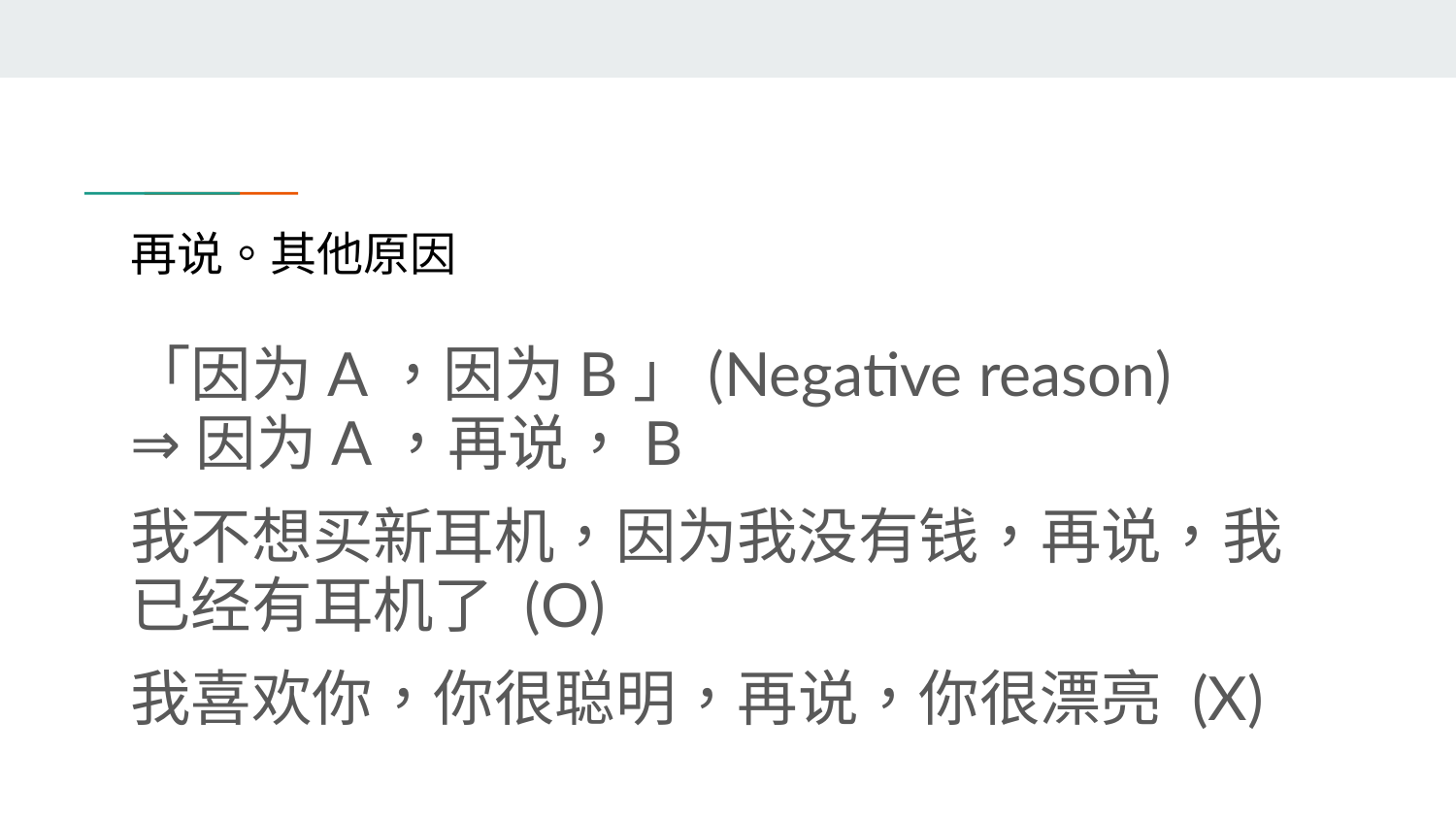

# 再说。其他原因
「因为A，因为B」(Negative reason)
⇒因为A，再说，B
我不想买新耳机，因为我没有钱，再说，我已经有耳机了 (O)
我喜欢你，你很聪明，再说，你很漂亮 (X)